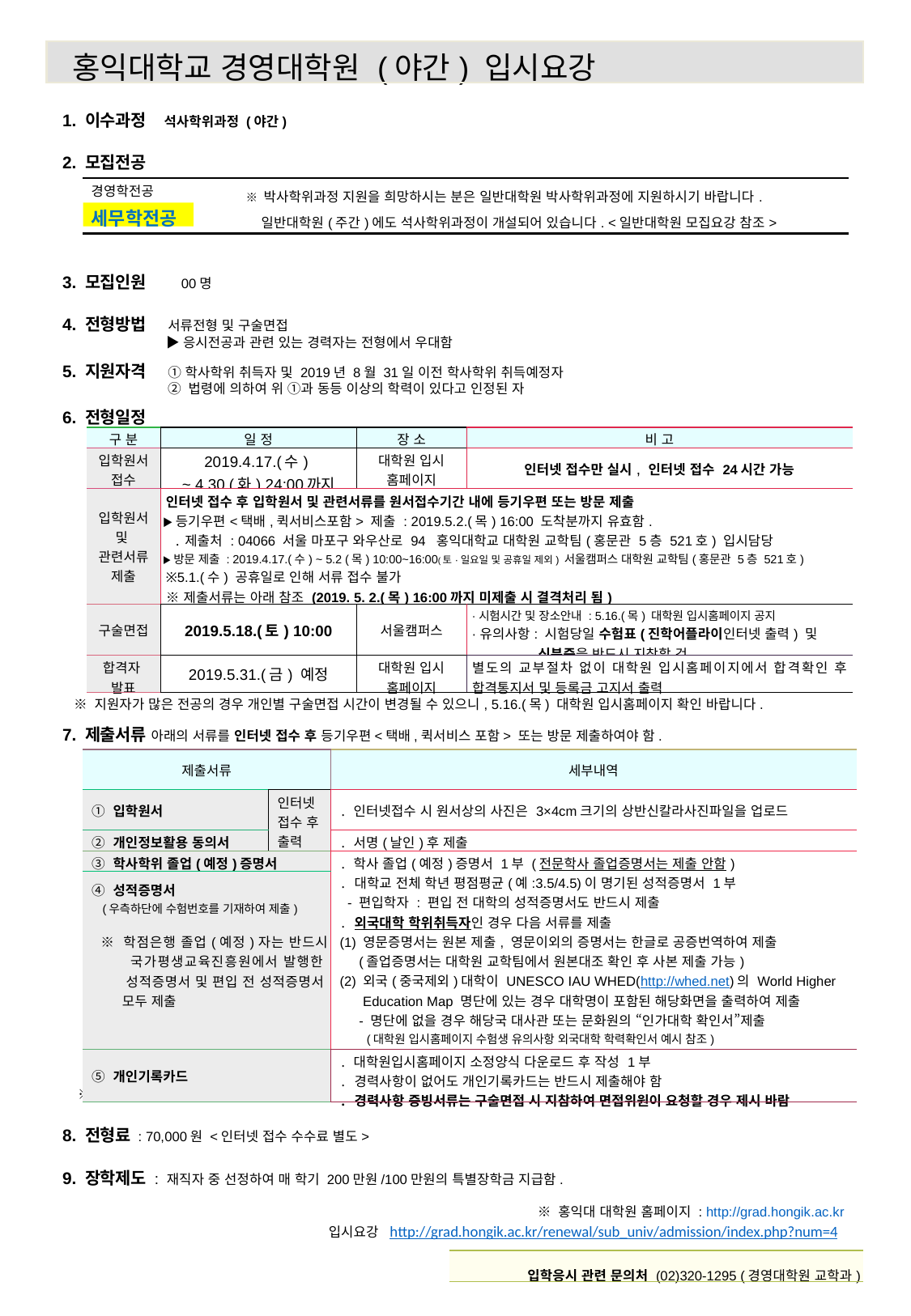

| 홍익대학교 경영대학원 (야간) 입시요강 |
| --- |
1. 이수과정    석사학위과정 (야간)
2. 모집전공

3. 모집인원        00명
4. 전형방법     서류전형 및 구술면접
                           ▶응시전공과 관련 있는 경력자는 전형에서 우대함
5. 지원자격     ① 학사학위 취득자 및 2019년 8월 31일 이전 학사학위 취득예정자
                            ② 법령에 의하여 위 ①과 동등 이상의 학력이 있다고 인정된 자
6. 전형일정

   ※ 지원자가 많은 전공의 경우 개인별 구술면접 시간이 변경될 수 있으니, 5.16.(목) 대학원 입시홈페이지 확인 바랍니다.

7. 제출서류 아래의 서류를 인터넷 접수 후 등기우편<택배,퀵서비스 포함> 또는 방문 제출하여야 함.

    ※ 제출한 자료는 반환하지 않습니다.

8. 전형료 : 70,000원 <인터넷 접수 수수료 별도>

9. 장학제도 : 재직자 중 선정하여 매 학기 200만원/100만원의 특별장학금 지급함.
                                                                                     ※ 홍익대 대학원 홈페이지 : http://grad.hongik.ac.kr
| 경영학전공 세무학전공 | ※ 박사학위과정 지원을 희망하시는 분은 일반대학원 박사학위과정에 지원하시기 바랍니다.    일반대학원(주간)에도 석사학위과정이 개설되어 있습니다. <일반대학원 모집요강 참조> |
| --- | --- |

| 구 분 | 일 정 | 장 소 | 비 고 |
| --- | --- | --- | --- |
| 입학원서 접수 | 2019.4.17.(수) ~ 4.30.(화) 24:00까지 | 대학원 입시 홈페이지 | 인터넷 접수만 실시, 인터넷 접수 24시간 가능 |
| 입학원서 및 관련서류제출 | 인터넷 접수 후 입학원서 및 관련서류를 원서접수기간 내에 등기우편 또는 방문 제출 ▶등기우편<택배,퀵서비스포함> 제출 : 2019.5.2.(목) 16:00 도착분까지 유효함.    ․제출처 : 04066 서울 마포구 와우산로 94  홍익대학교 대학원 교학팀(홍문관 5층 521호) 입시담당 ▶방문 제출 : 2019.4.17.(수) ~ 5.2 (목) 10:00~16:00(토·일요일 및 공휴일 제외) 서울캠퍼스 대학원 교학팀(홍문관 5층 521호) ※5.1.(수) 공휴일로 인해 서류 접수 불가 ※제출서류는 아래 참조 (2019. 5. 2.(목) 16:00까지 미제출 시 결격처리 됨) ※문의처 운영시간 : 월~금 14:00~22:00 (공휴일제외) |  |  |
| 구술면접 | 2019.5.18.(토) 10:00 | 서울캠퍼스 | ∙시험시간 및 장소안내 : 5.16.(목) 대학원 입시홈페이지 공지 ∙유의사항: 시험당일 수험표(진학어플라이인터넷 출력) 및                  신분증을 반드시 지참할 것 |
| 합격자 발표 | 2019.5.31.(금) 예정 | 대학원 입시 홈페이지 | 별도의 교부절차 없이 대학원 입시홈페이지에서 합격확인 후 합격통지서 및 등록금 고지서 출력 |
| 제출서류 |  | 세부내역 |
| --- | --- | --- |
| ① 입학원서 | 인터넷 접수 후 출력 | ․ 인터넷접수 시 원서상의 사진은 3×4cm크기의 상반신칼라사진파일을 업로드 |
| ② 개인정보활용 동의서 |  | ․ 서명(날인)후 제출 |
| ③ 학사학위 졸업(예정)증명서 |  | ․ 학사 졸업(예정)증명서 1부 (전문학사 졸업증명서는 제출 안함) ․ 대학교 전체 학년 평점평균(예:3.5/4.5)이 명기된 성적증명서 1부   - 편입학자 : 편입 전 대학의 성적증명서도 반드시 제출 ․ 외국대학 학위취득자인 경우 다음 서류를 제출 (1) 영문증명서는 원본 제출, 영문이외의 증명서는 한글로 공증번역하여 제출      (졸업증명서는 대학원 교학팀에서 원본대조 확인 후 사본 제출 가능) (2) 외국(중국제외)대학이 UNESCO IAU WHED(http://whed.net)의 World Higher     Education Map 명단에 있는 경우 대학명이 포함된 해당화면을 출력하여 제출     - 명단에 없을 경우 해당국 대사관 또는 문화원의 “인가대학 확인서”제출 (대학원 입시홈페이지 수험생 유의사항 외국대학 학력확인서 예시 참조)      - 중국대학 학위취득자: 서울공자아카데미의 “교육부학위인증보고” 제출 (3)학력조회 동의서(대학원입시홈페이지 소정양식 다운로드 후 작성) |
| ④ 성적증명서    (우측하단에 수험번호를 기재하여 제출)       ※ 학점은행 졸업(예정)자는 반드시 국가평생교육진흥원에서 발행한 성적증명서 및 편입 전 성적증명서 모두 제출 |  |  |
| ⑤ 개인기록카드 |  | ․ 대학원입시홈페이지 소정양식 다운로드 후 작성 1부 ․ 경력사항이 없어도 개인기록카드는 반드시 제출해야 함 ․ 경력사항 증빙서류는 구술면접 시 지참하여 면접위원이 요청할 경우 제시 바람 |
입시요강  http://grad.hongik.ac.kr/renewal/sub_univ/admission/index.php?num=4
| 입학응시 관련 문의처 (02)320-1295 (경영대학원 교학과) |
| --- |